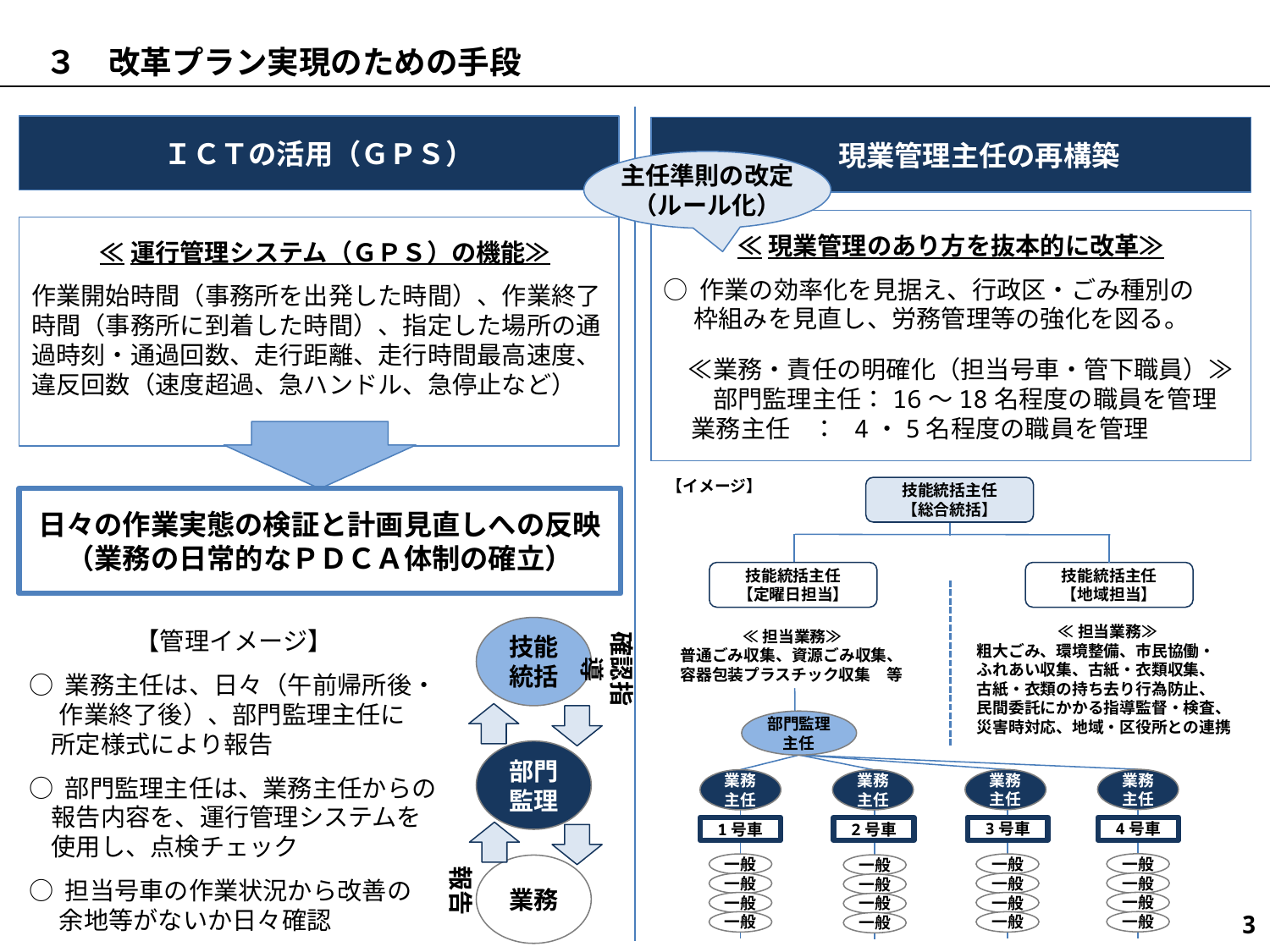

３　改革プラン実現のための手段
ＩＣＴの活用（ＧＰＳ）
　　現業管理主任の再構築
主任準則の改定（ルール化）
≪現業管理のあり方を抜本的に改革≫

○ 作業の効率化を見据え、行政区・ごみ種別の
　 枠組みを見直し、労務管理等の強化を図る。

　≪業務・責任の明確化（担当号車・管下職員）≫
　　部門監理主任：16～18名程度の職員を管理
    業務主任    ：  4・5名程度の職員を管理
≪運行管理システム（ＧＰＳ）の機能≫

作業開始時間（事務所を出発した時間）、作業終了時間（事務所に到着した時間）、指定した場所の通過時刻・通過回数、走行距離、走行時間最高速度、違反回数（速度超過、急ハンドル、急停止など）

日々の作業実態の検証と計画見直しへの反映（業務の日常的なＰＤＣＡ体制の確立）
確認指導
【管理イメージ】

○ 業務主任は、日々（午前帰所後・
　 作業終了後）、部門監理主任に
   所定様式により報告

○ 部門監理主任は、業務主任からの
   報告内容を、運行管理システムを
   使用し、点検チェック

○ 担当号車の作業状況から改善の
　 余地等がないか日々確認
技能統括

部門監理

業務
報告
【イメージ】
技能統括主任
【総合統括】
技能統括主任
【定曜日担当】
技能統括主任
【地域担当】
≪担当業務≫
粗大ごみ、環境整備、市民協働・
ふれあい収集、古紙・衣類収集、
古紙・衣類の持ち去り行為防止、
民間委託にかかる指導監督・検査、
災害時対応、地域・区役所との連携
部門監理
主任
業務主任
一般
一般
一般
一般
1号車
業務主任
業務主任
業務主任
3号車
2号車
一般
一般
一般
一般
一般
一般
一般
一般
一般
一般
一般
一般
4号車
≪担当業務≫
普通ごみ収集、資源ごみ収集、
容器包装プラスチック収集　等
3